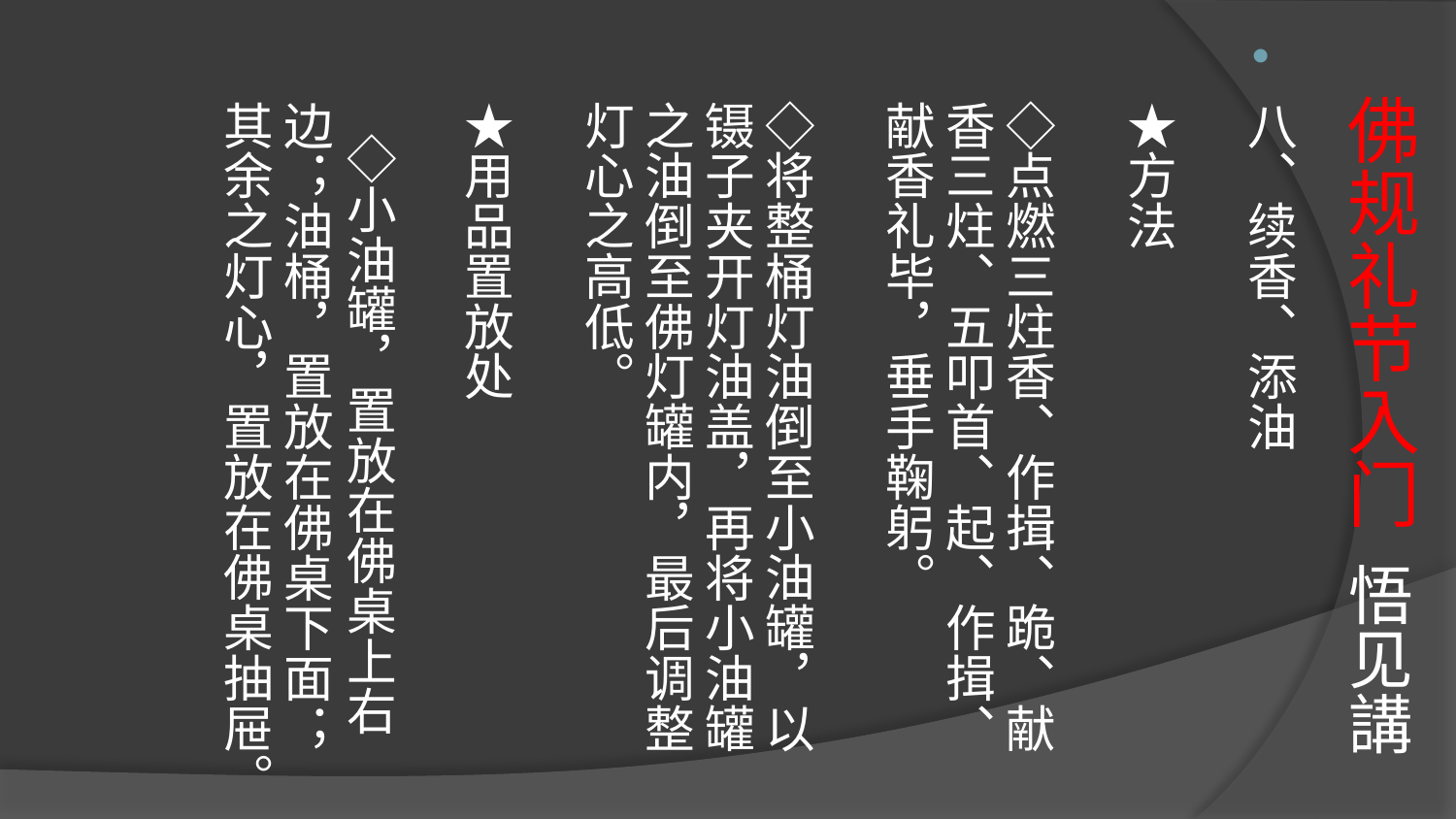

# 佛规礼节入门  悟见講
八、续香、添油
★方法
◇点燃三炷香、作揖、跪、献香三炷、五叩首、起、作揖、献香礼毕，垂手鞠躬。
◇将整桶灯油倒至小油罐，以镊子夹开灯油盖，再将小油罐之油倒至佛灯罐内，最后调整灯心之高低。
★用品置放处
   ◇小油罐，置放在佛桌上右边；油桶，置放在佛桌下面；其余之灯心，置放在佛桌抽屉。